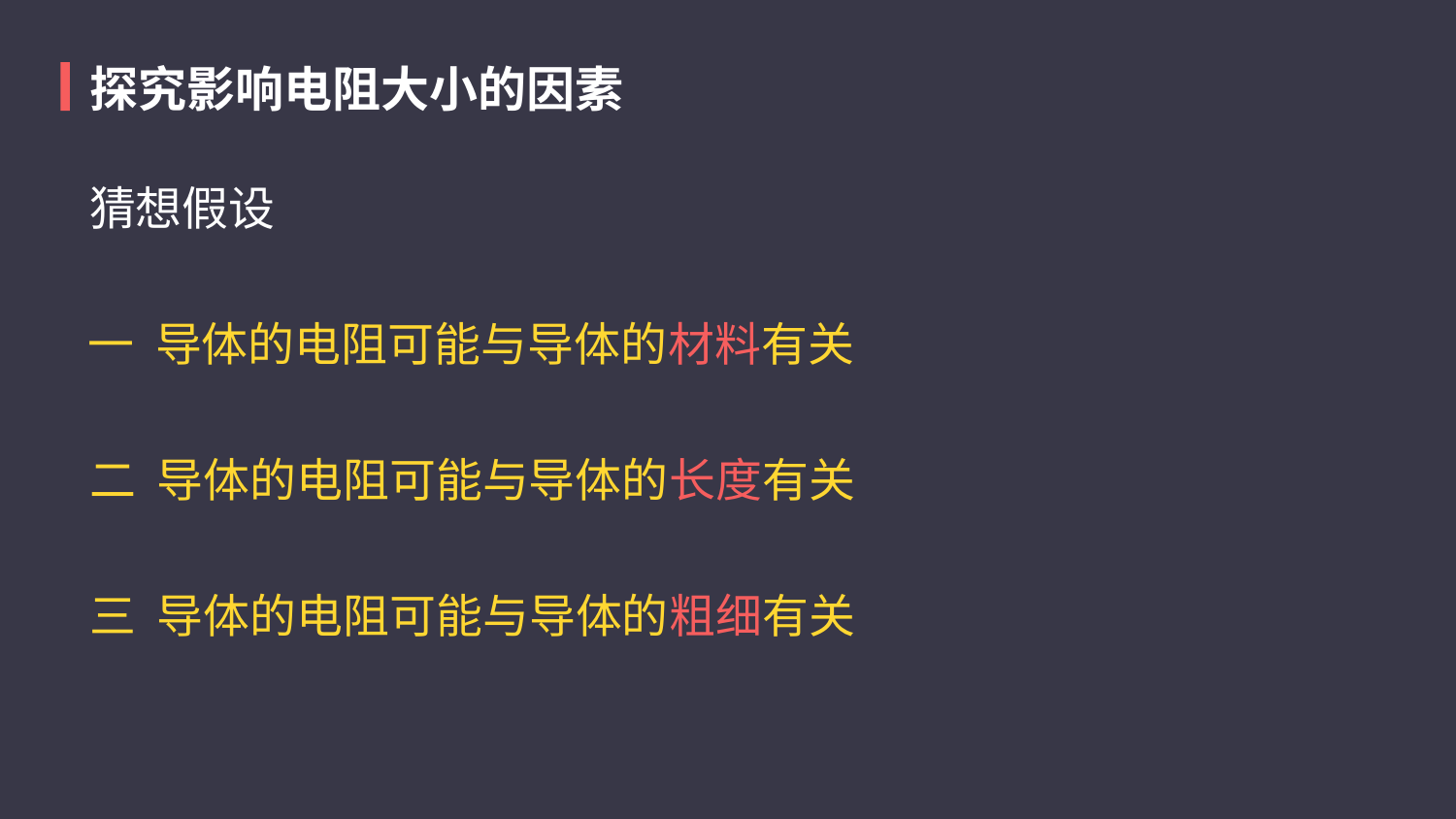

探究影响电阻大小的因素

猜想假设
一  导体的电阻可能与导体的材料有关
二  导体的电阻可能与导体的长度有关
三  导体的电阻可能与导体的粗细有关